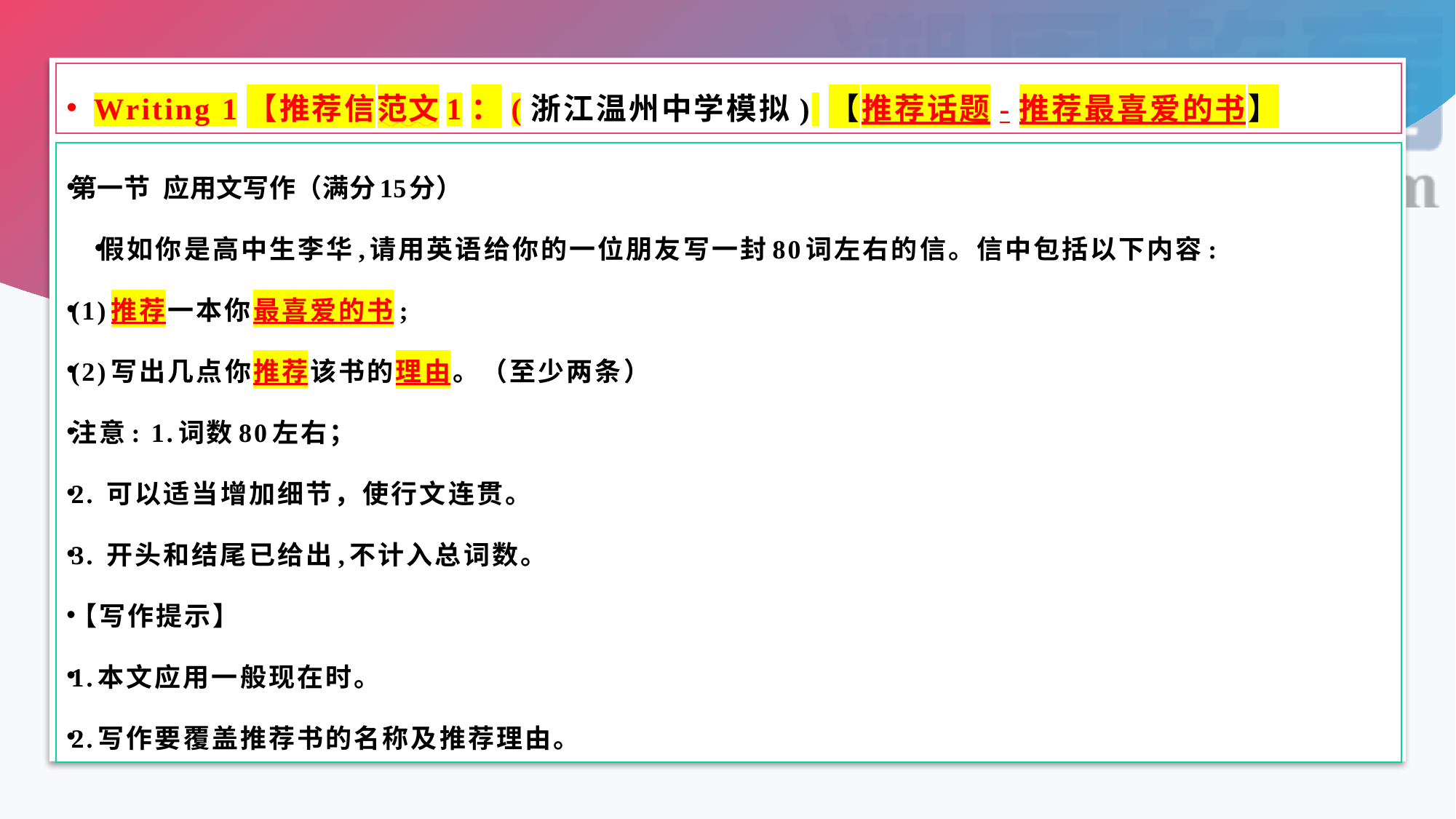

# Writing 1【推荐信范文1：(浙江温州中学模拟) 【推荐话题-推荐最喜爱的书】
第一节  应用文写作（满分15分）
假如你是高中生李华,请用英语给你的一位朋友写一封80词左右的信。信中包括以下内容:
(1)推荐一本你最喜爱的书;
(2)写出几点你推荐该书的理由。（至少两条）
注意: 1.词数80左右；
2. 可以适当增加细节，使行文连贯。
3. 开头和结尾已给出,不计入总词数。
【写作提示】
1.本文应用一般现在时。
2.写作要覆盖推荐书的名称及推荐理由。